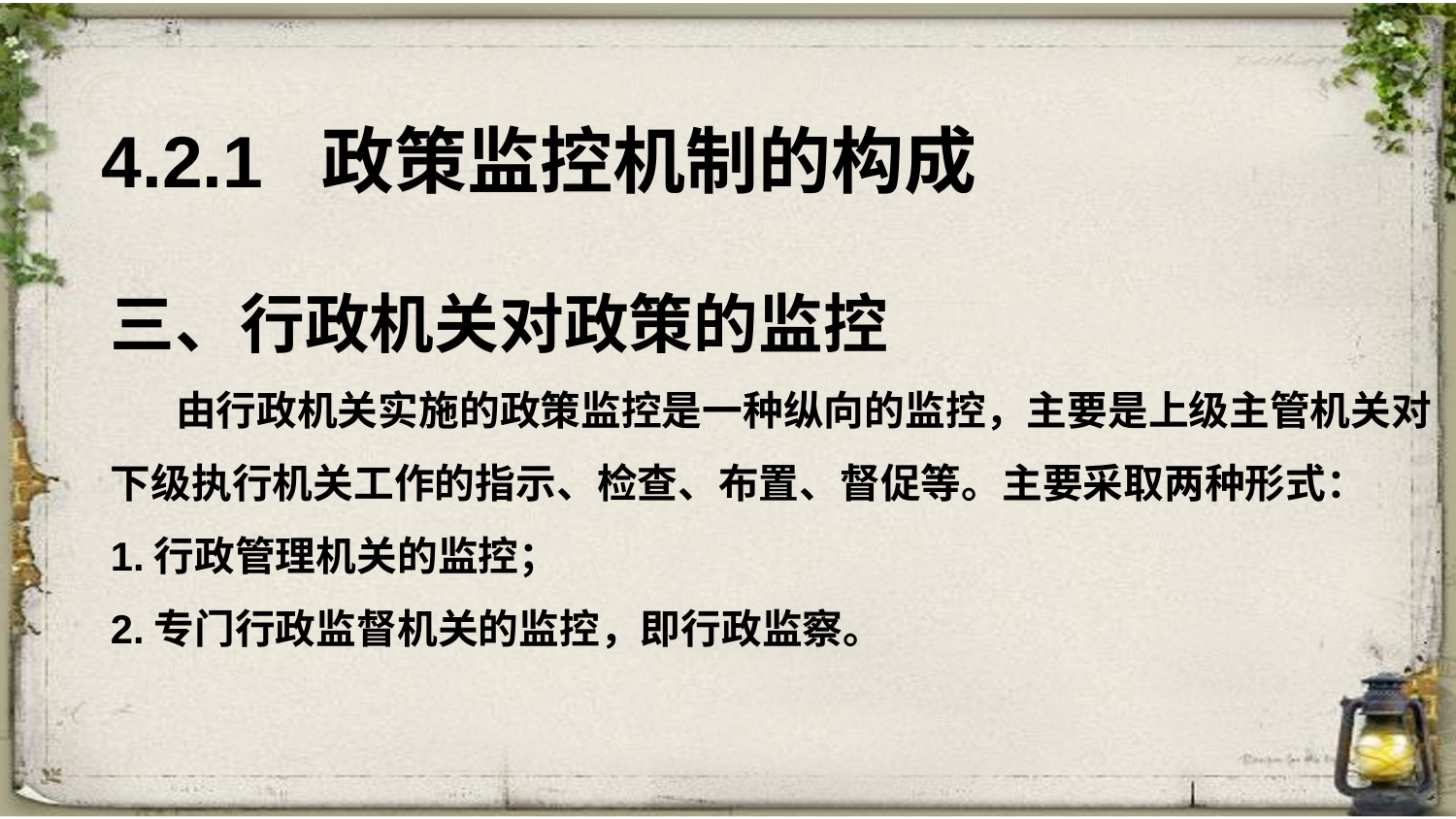

4.2.1  政策监控机制的构成
三、行政机关对政策的监控
      由行政机关实施的政策监控是一种纵向的监控，主要是上级主管机关对
下级执行机关工作的指示、检查、布置、督促等。主要采取两种形式：
1.行政管理机关的监控；
2.专门行政监督机关的监控，即行政监察。